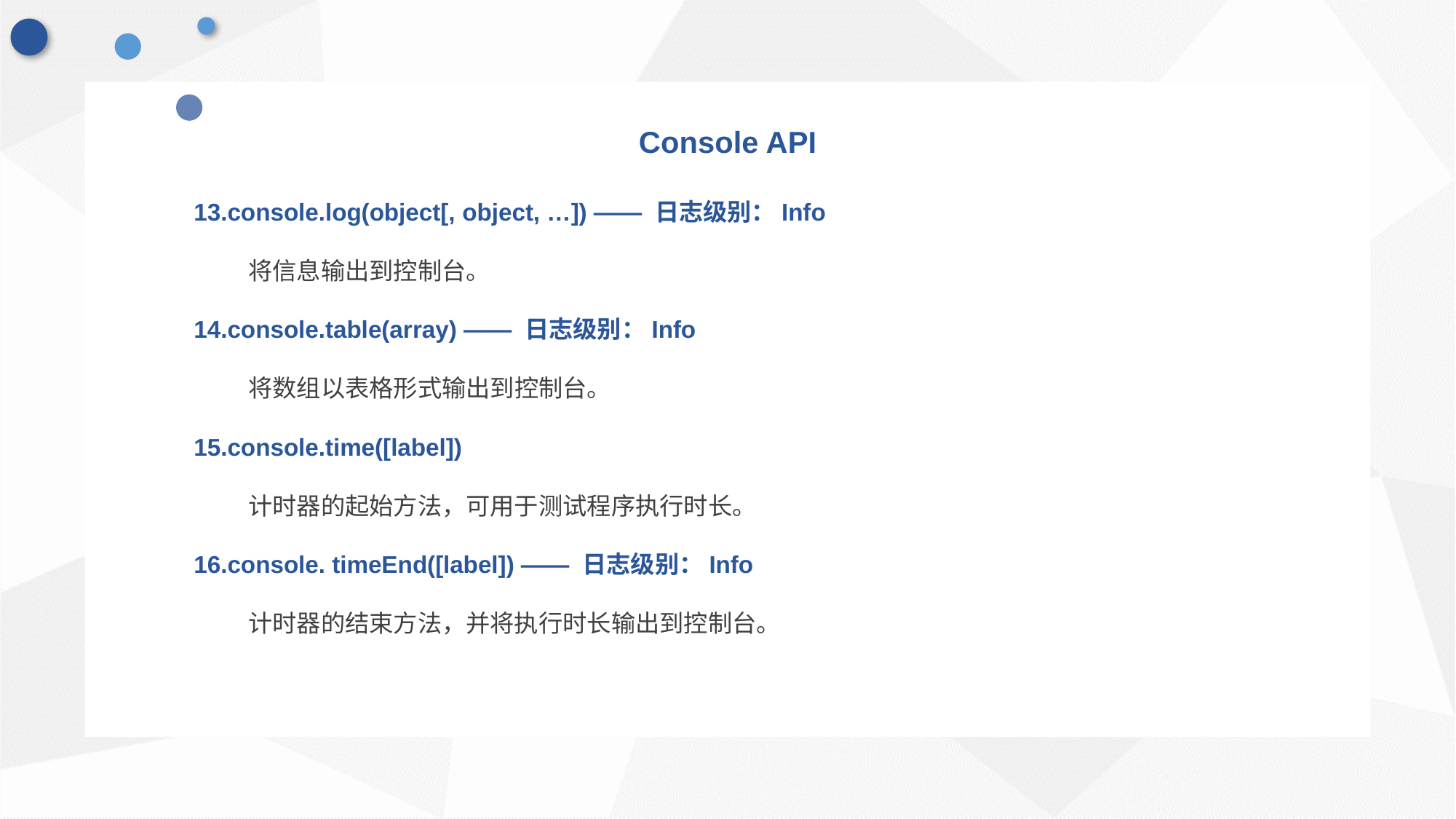

Console API
13.console.log(object[, object, …]) —— 日志级别：Info
将信息输出到控制台。
14.console.table(array) —— 日志级别：Info
将数组以表格形式输出到控制台。
15.console.time([label])
计时器的起始方法，可用于测试程序执行时长。
16.console. timeEnd([label]) —— 日志级别：Info
计时器的结束方法，并将执行时长输出到控制台。